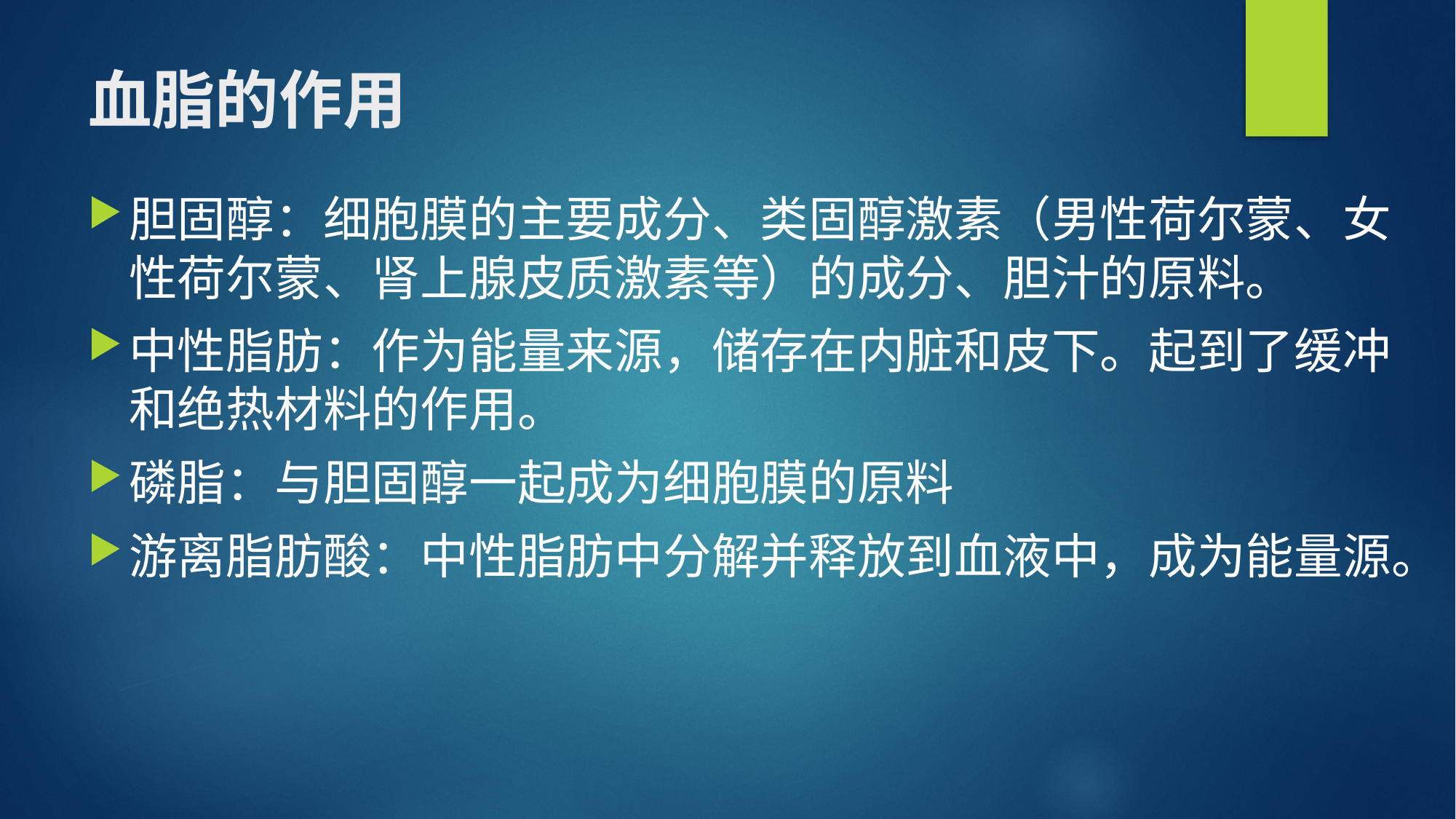

# 血脂的作用
胆固醇：细胞膜的主要成分、类固醇激素（男性荷尔蒙、女性荷尔蒙、肾上腺皮质激素等）的成分、胆汁的原料。
中性脂肪：作为能量来源，储存在内脏和皮下。起到了缓冲和绝热材料的作用。
磷脂：与胆固醇一起成为细胞膜的原料
游离脂肪酸：中性脂肪中分解并释放到血液中，成为能量源。